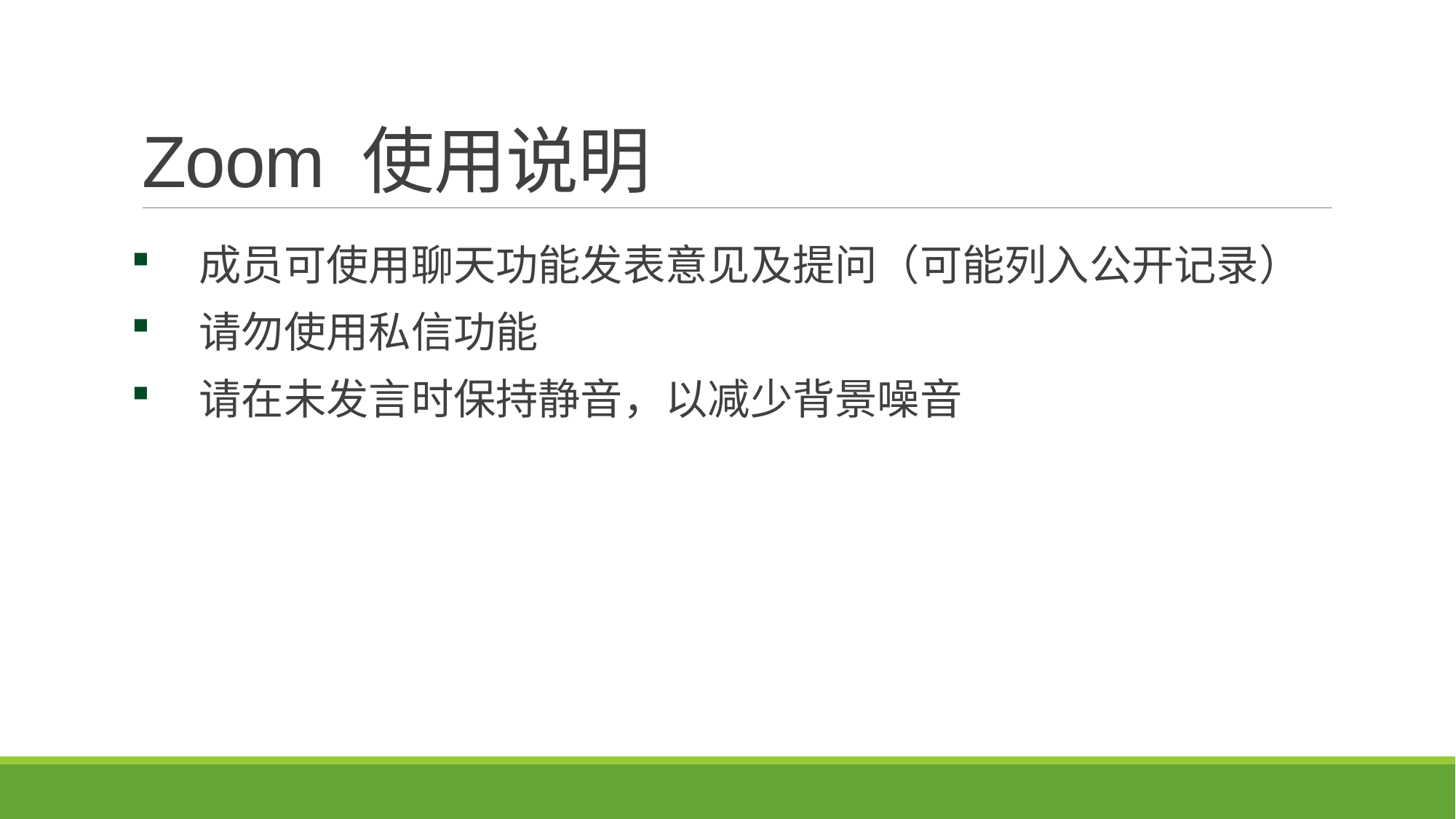

# Zoom 使用说明
成员可使用聊天功能发表意见及提问（可能列入公开记录）
请勿使用私信功能
请在未发言时保持静音，以减少背景噪音